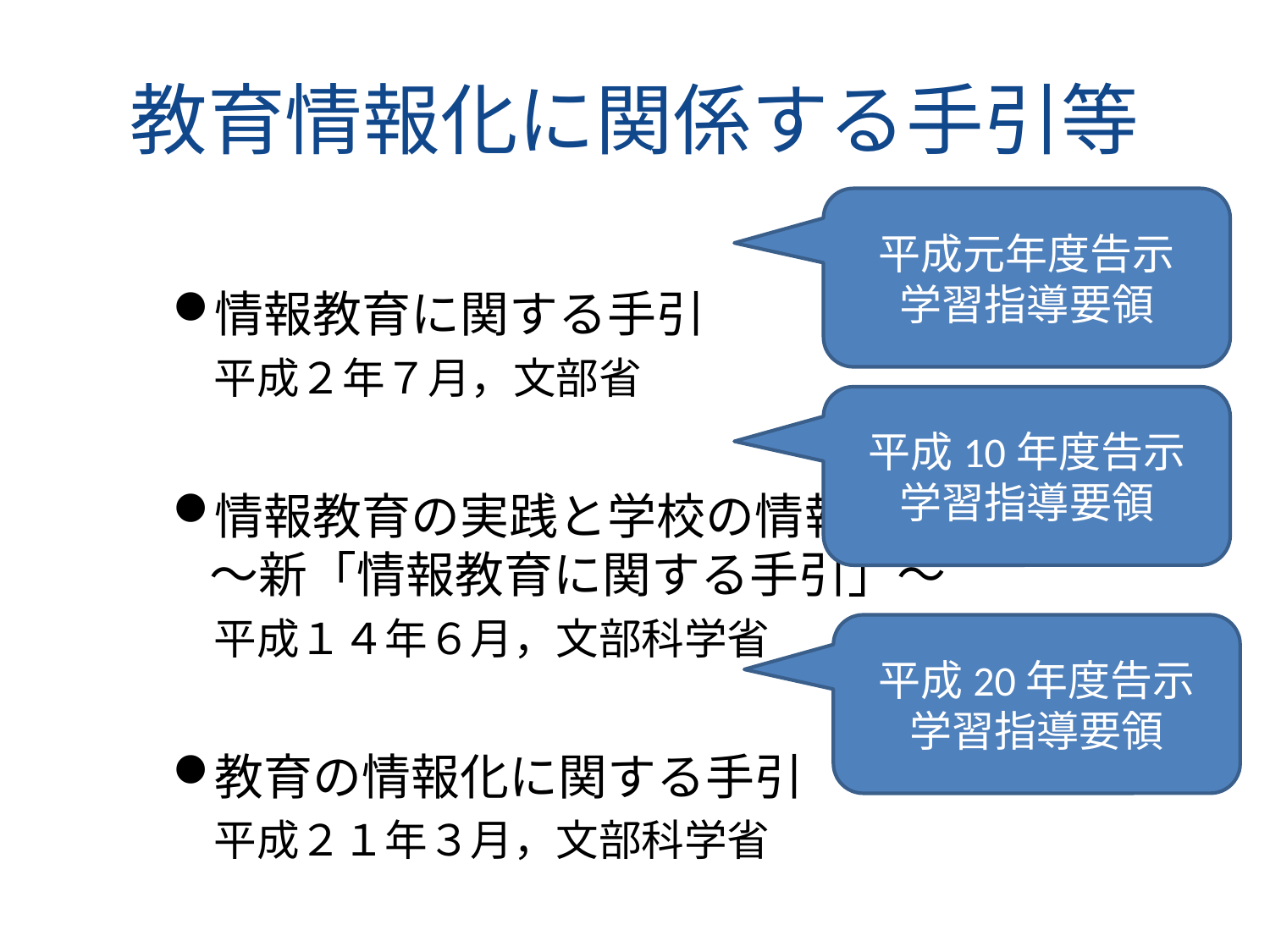

# 教育情報化に関係する手引等
平成元年度告示
学習指導要領
平成10年度告示
学習指導要領
平成20年度告示
学習指導要領

情報教育に関する手引
平成２年７月，文部省

情報教育の実践と学校の情報化
～新「情報教育に関する手引」～
平成１４年６月，文部科学省

教育の情報化に関する手引
平成２１年３月，文部科学省